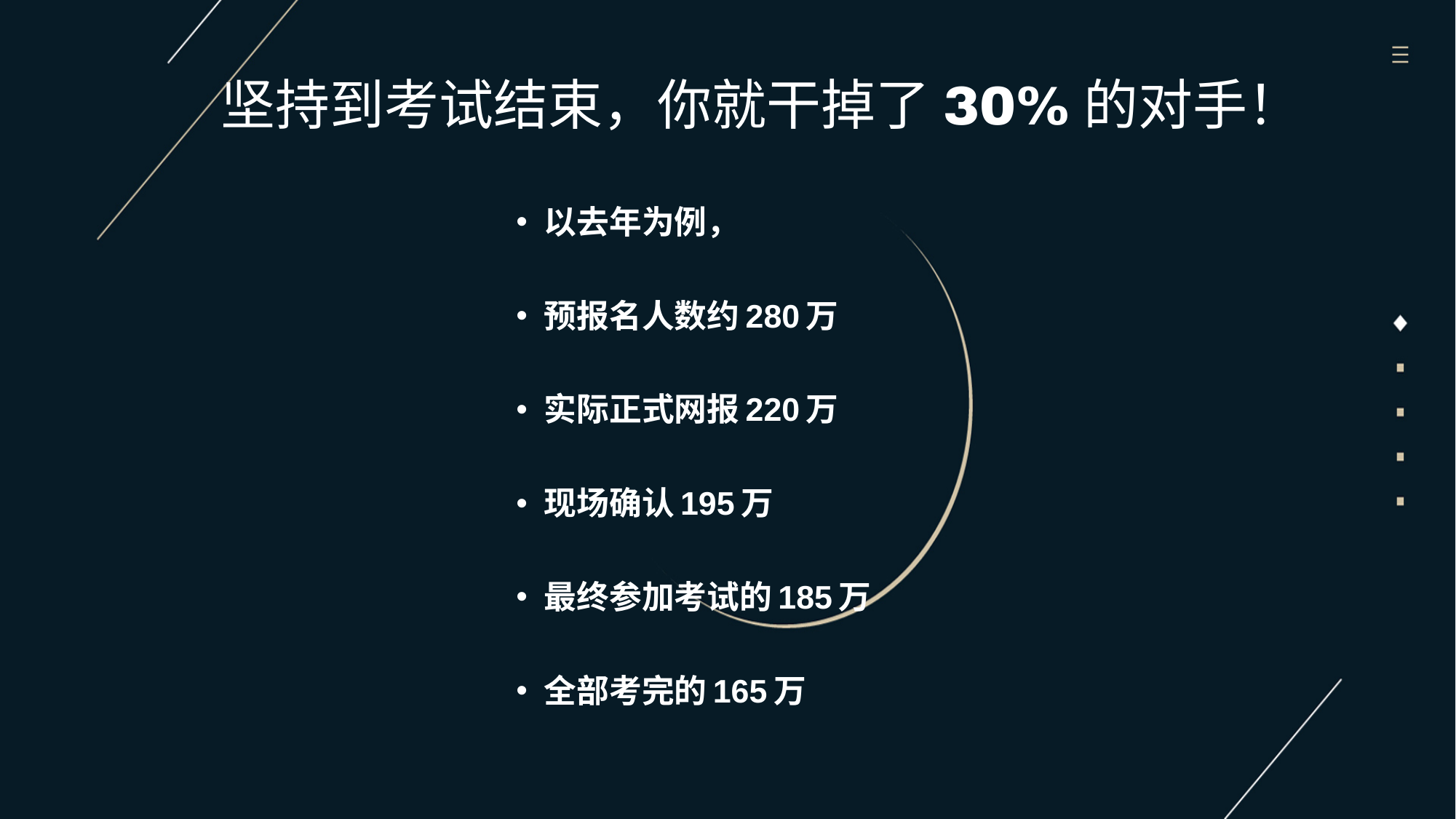

# 坚持到考试结束，你就干掉了30%的对手！
以去年为例，

预报名人数约280万

实际正式网报220万

现场确认195万

最终参加考试的185万

全部考完的165万